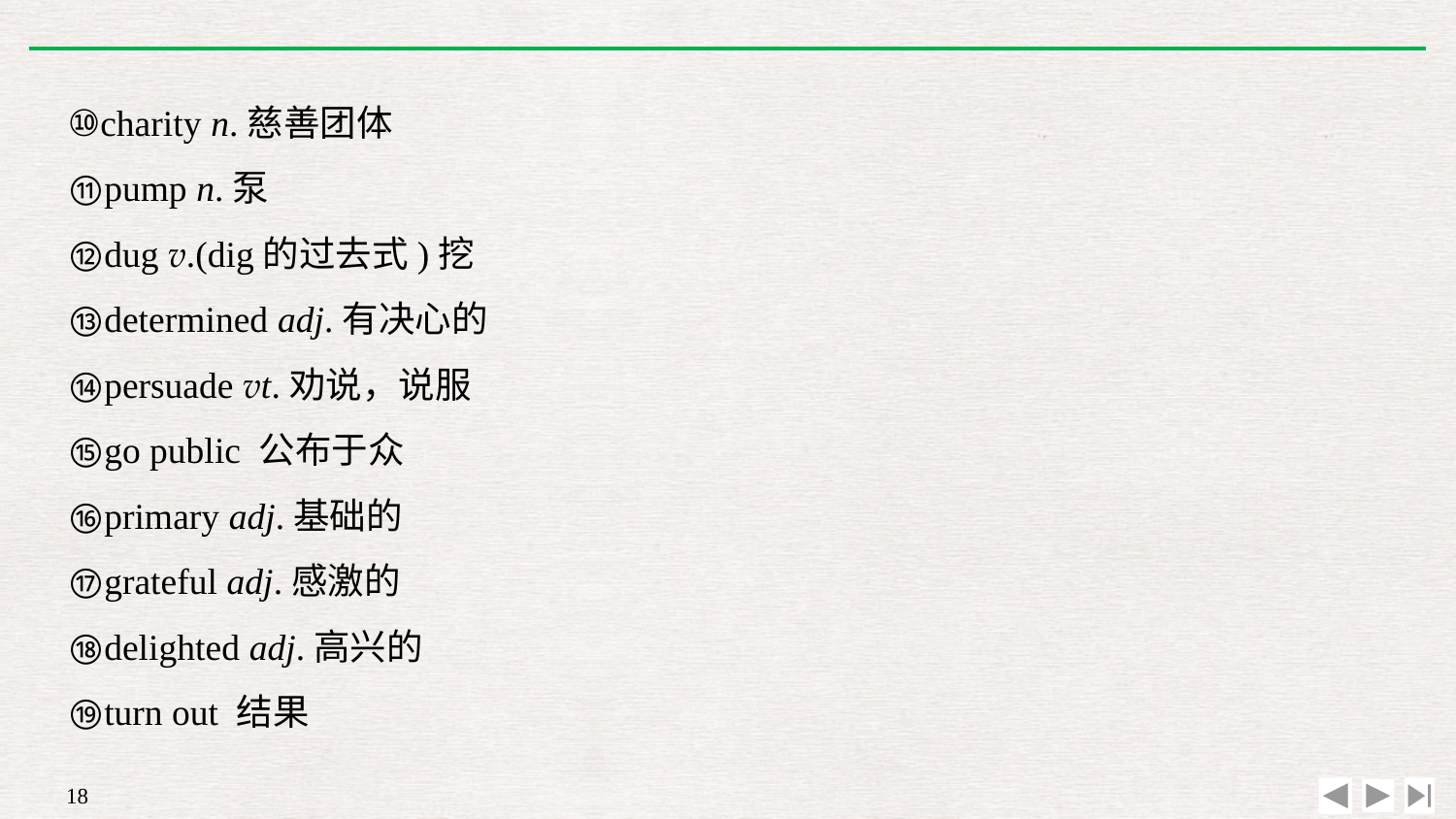

⑩charity n.慈善团体
⑪pump n.泵
⑫dug v.(dig的过去式)挖
⑬determined adj.有决心的
⑭persuade vt.劝说，说服
⑮go public 公布于众
⑯primary adj.基础的
⑰grateful adj.感激的
⑱delighted adj.高兴的
⑲turn out 结果